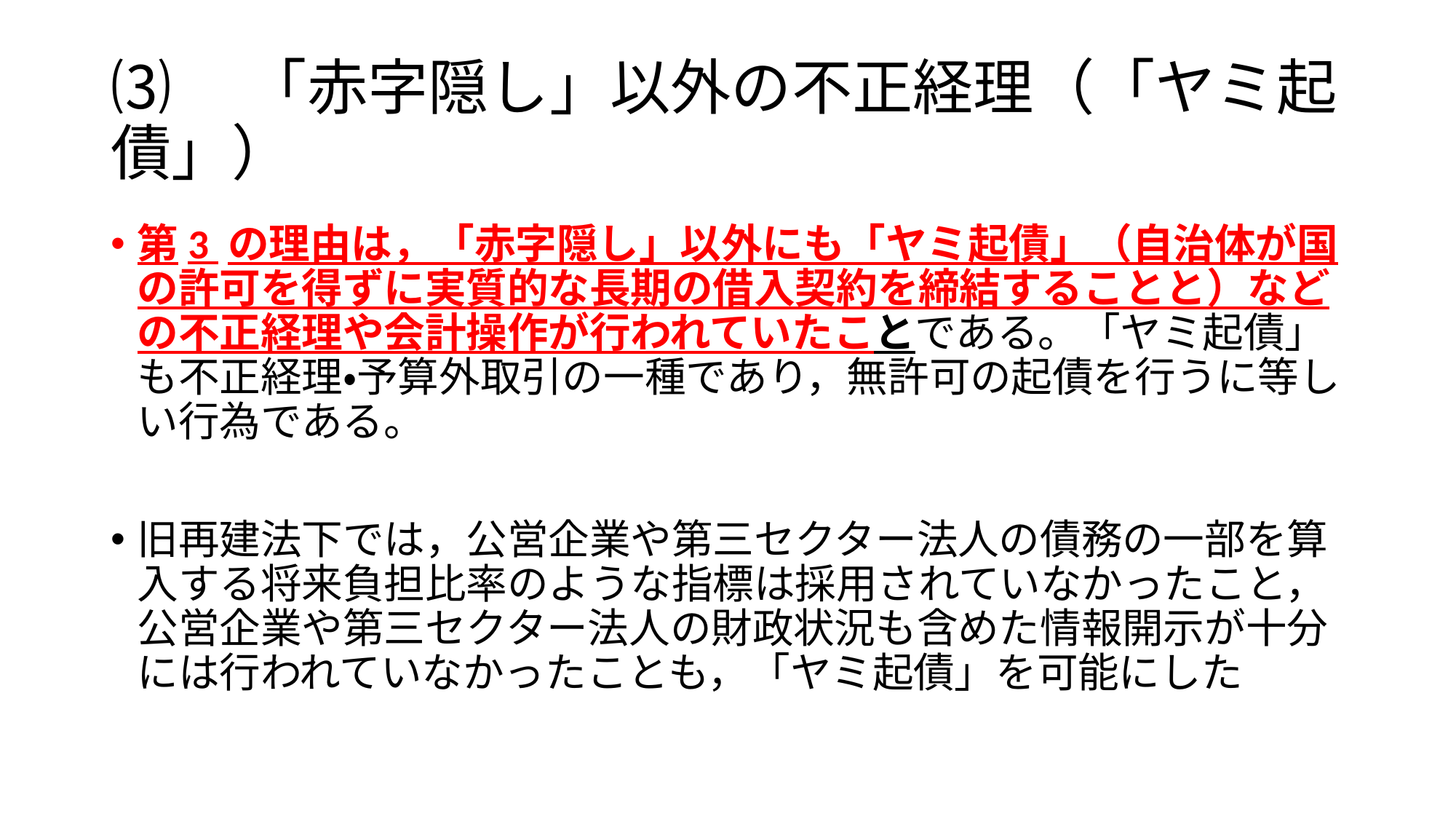

# ⑶　「赤字隠し」以外の不正経理（「ヤミ起債」）
第3 の理由は，「赤字隠し」以外にも「ヤミ起債」（自治体が国の許可を得ずに実質的な長期の借入契約を締結することと）などの不正経理や会計操作が行われていたことである。「ヤミ起債」も不正経理・予算外取引の一種であり，無許可の起債を行うに等しい行為である。

旧再建法下では，公営企業や第三セクター法人の債務の一部を算入する将来負担比率のような指標は採用されていなかったこと，公営企業や第三セクター法人の財政状況も含めた情報開示が十分には行われていなかったことも，「ヤミ起債」を可能にした